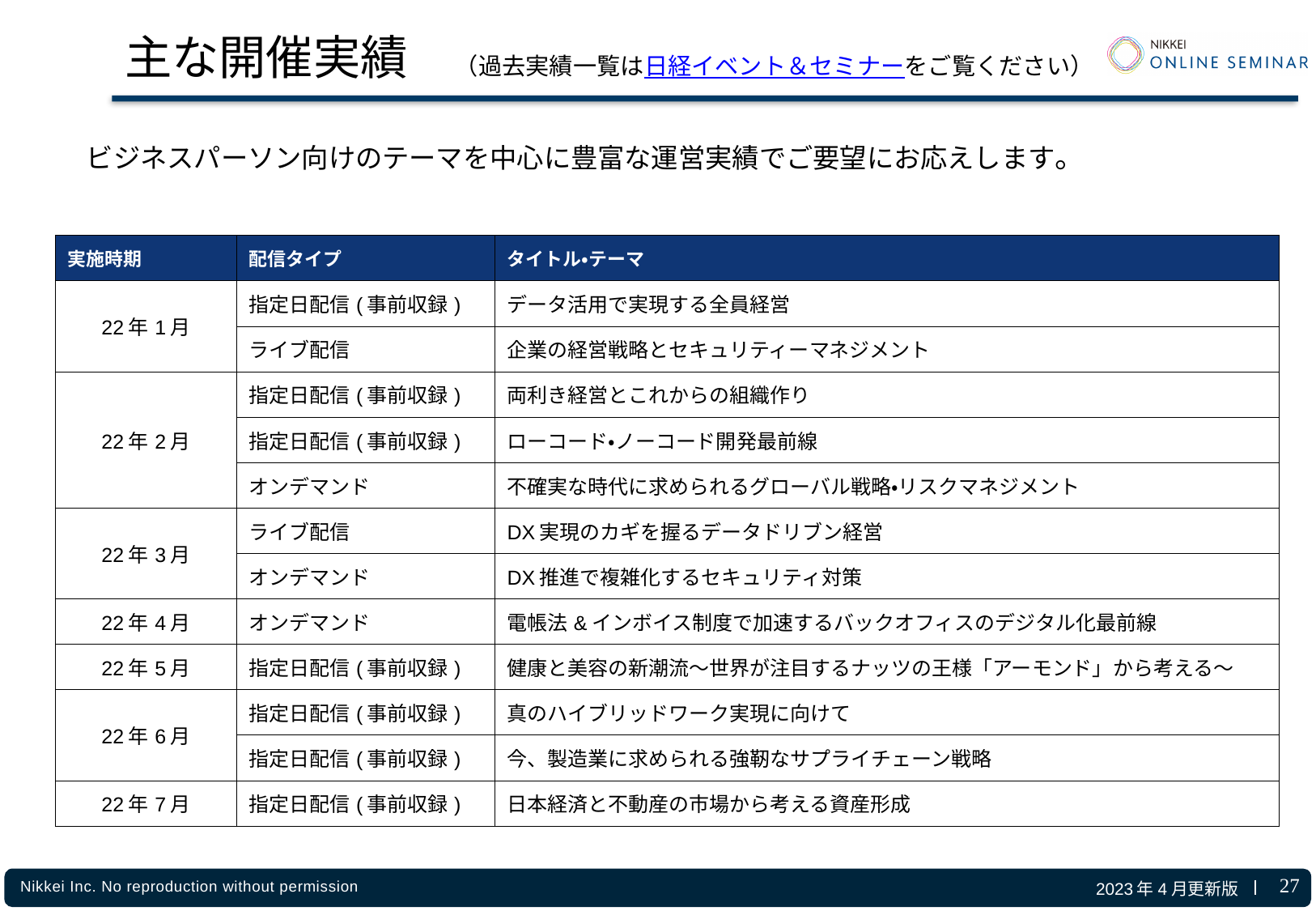

# 主な開催実績　（過去実績一覧は日経イベント＆セミナーをご覧ください）
ビジネスパーソン向けのテーマを中心に豊富な運営実績でご要望にお応えします。
| 実施時期 | 配信タイプ | タイトル・テーマ |
| --- | --- | --- |
| 22年1月 | 指定日配信(事前収録) | データ活用で実現する全員経営 |
|  | ライブ配信 | 企業の経営戦略とセキュリティーマネジメント |
| 22年2月 | 指定日配信(事前収録) | 両利き経営とこれからの組織作り |
|  | 指定日配信(事前収録) | ローコード・ノーコード開発最前線 |
|  | オンデマンド | 不確実な時代に求められるグローバル戦略・リスクマネジメント |
| 22年3月 | ライブ配信 | DX実現のカギを握るデータドリブン経営 |
|  | オンデマンド | DX推進で複雑化するセキュリティ対策 |
| 22年4月 | オンデマンド | 電帳法&インボイス制度で加速するバックオフィスのデジタル化最前線 |
| 22年5月 | 指定日配信(事前収録) | 健康と美容の新潮流～世界が注目するナッツの王様「アーモンド」から考える～ |
| 22年6月 | 指定日配信(事前収録) | 真のハイブリッドワーク実現に向けて |
|  | 指定日配信(事前収録) | 今、製造業に求められる強靭なサプライチェーン戦略 |
| 22年7月 | 指定日配信(事前収録) | 日本経済と不動産の市場から考える資産形成 |
27